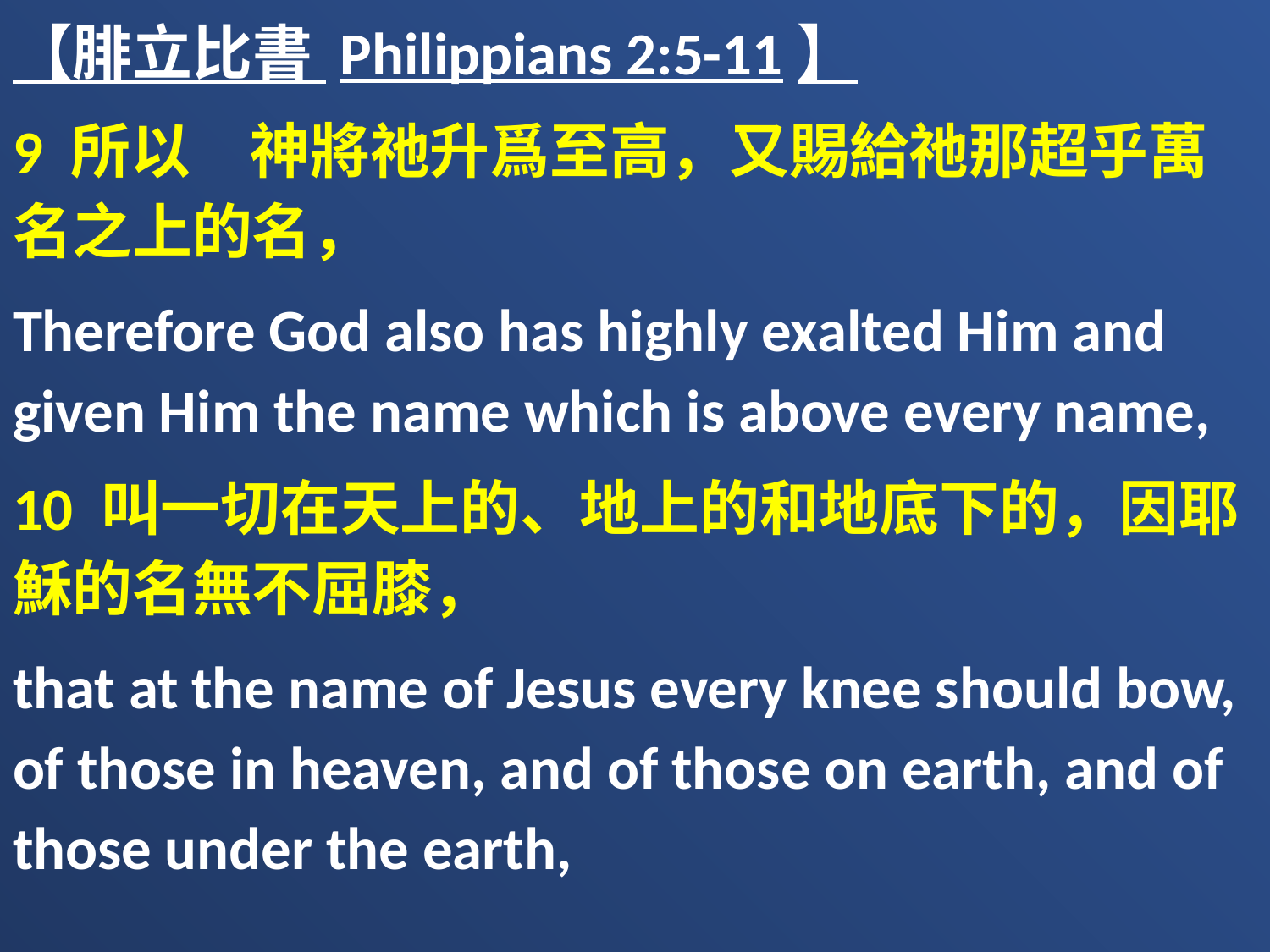

【腓立比書 Philippians 2:5-11】
9 所以　神將祂升爲至高，又賜給祂那超乎萬名之上的名，
Therefore God also has highly exalted Him and given Him the name which is above every name,
10 叫一切在天上的、地上的和地底下的，因耶穌的名無不屈膝，
that at the name of Jesus every knee should bow, of those in heaven, and of those on earth, and of those under the earth,